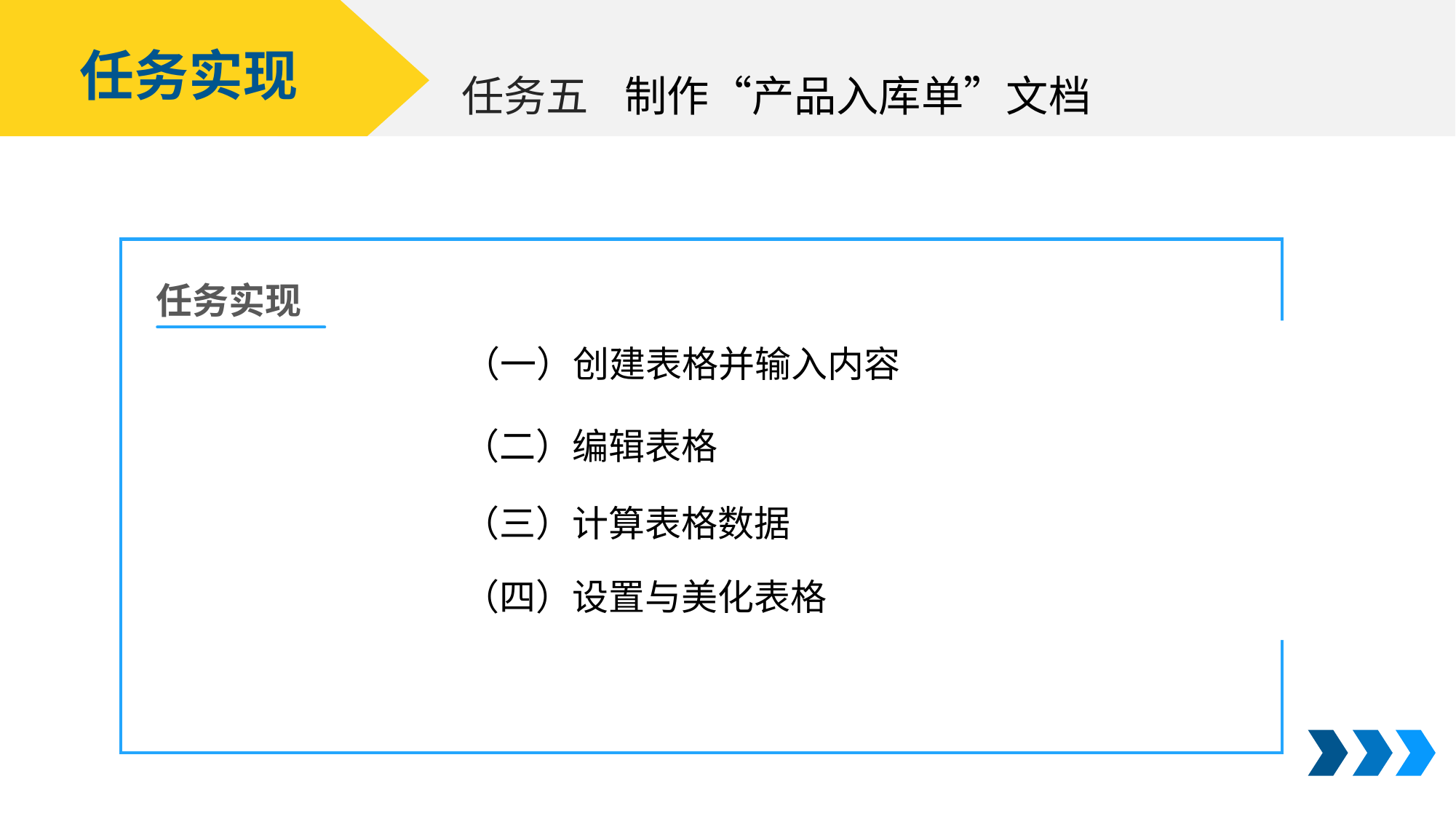

任务实现
制作“产品入库单”文档
任务五

任务实现

（一）创建表格并输入内容
（二）编辑表格
（三）计算表格数据
（四）设置与美化表格